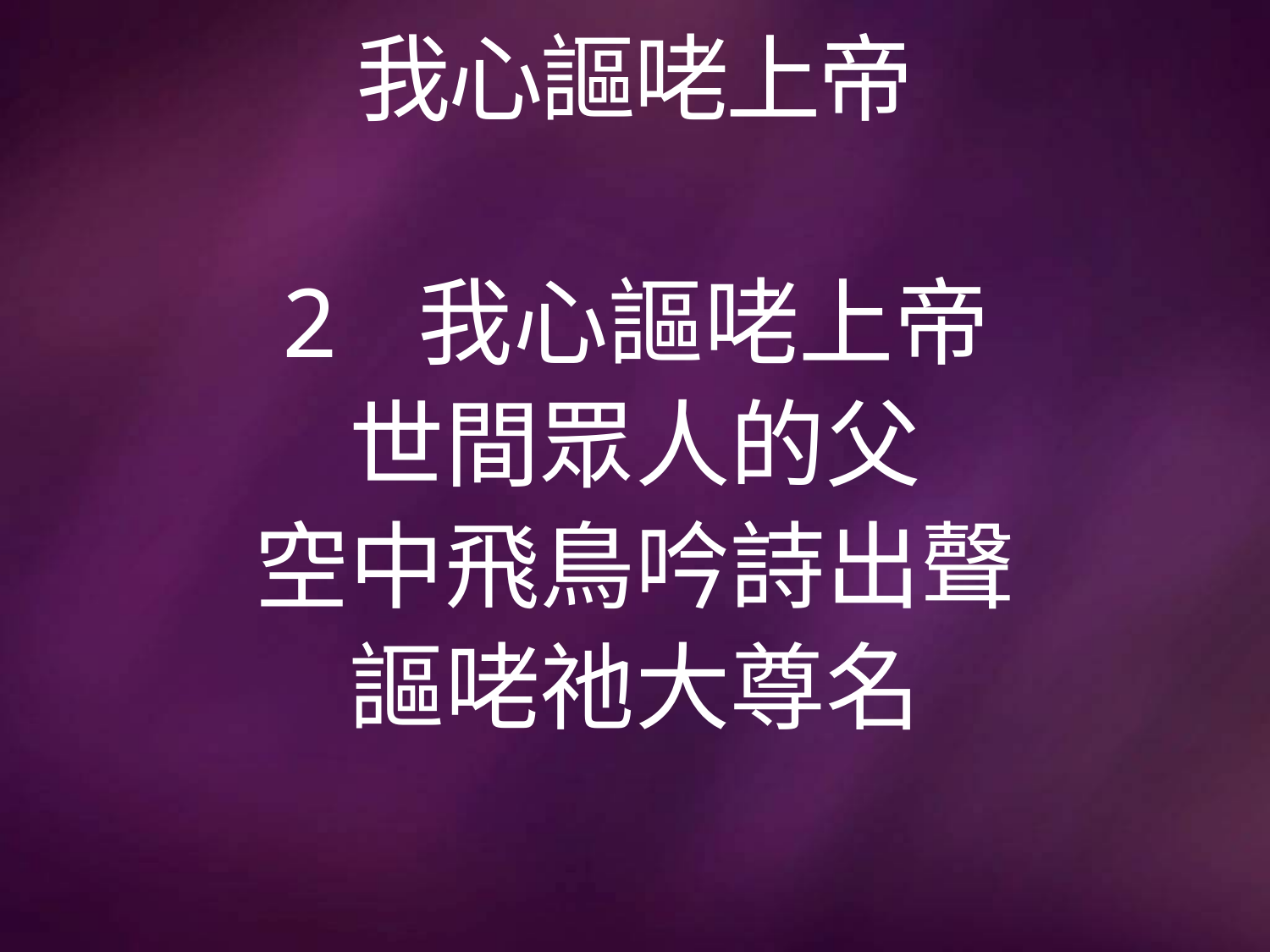

# 我心謳咾上帝
2 我心謳咾上帝
世間眾人的父
空中飛鳥吟詩出聲
謳咾祂大尊名